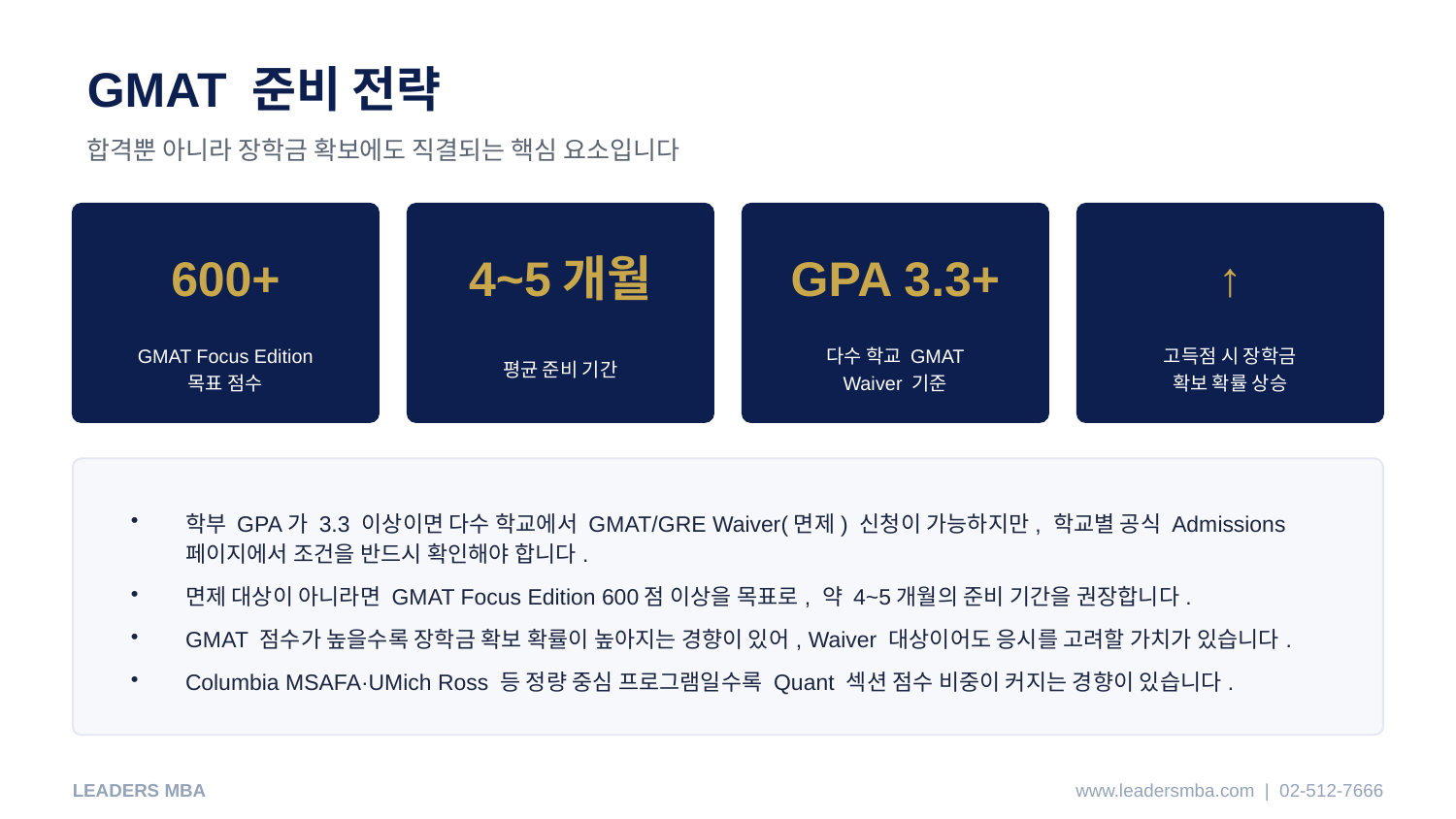

GMAT 준비 전략
합격뿐 아니라 장학금 확보에도 직결되는 핵심 요소입니다

600+
4~5개월
GPA 3.3+
↑
GMAT Focus Edition
목표 점수
평균 준비 기간
다수 학교 GMAT
Waiver 기준
고득점 시 장학금
확보 확률 상승

학부 GPA가 3.3 이상이면 다수 학교에서 GMAT/GRE Waiver(면제) 신청이 가능하지만, 학교별 공식 Admissions 페이지에서 조건을 반드시 확인해야 합니다.
면제 대상이 아니라면 GMAT Focus Edition 600점 이상을 목표로, 약 4~5개월의 준비 기간을 권장합니다.
GMAT 점수가 높을수록 장학금 확보 확률이 높아지는 경향이 있어, Waiver 대상이어도 응시를 고려할 가치가 있습니다.
Columbia MSAFA·UMich Ross 등 정량 중심 프로그램일수록 Quant 섹션 점수 비중이 커지는 경향이 있습니다.
LEADERS MBA
www.leadersmba.com  |  02-512-7666